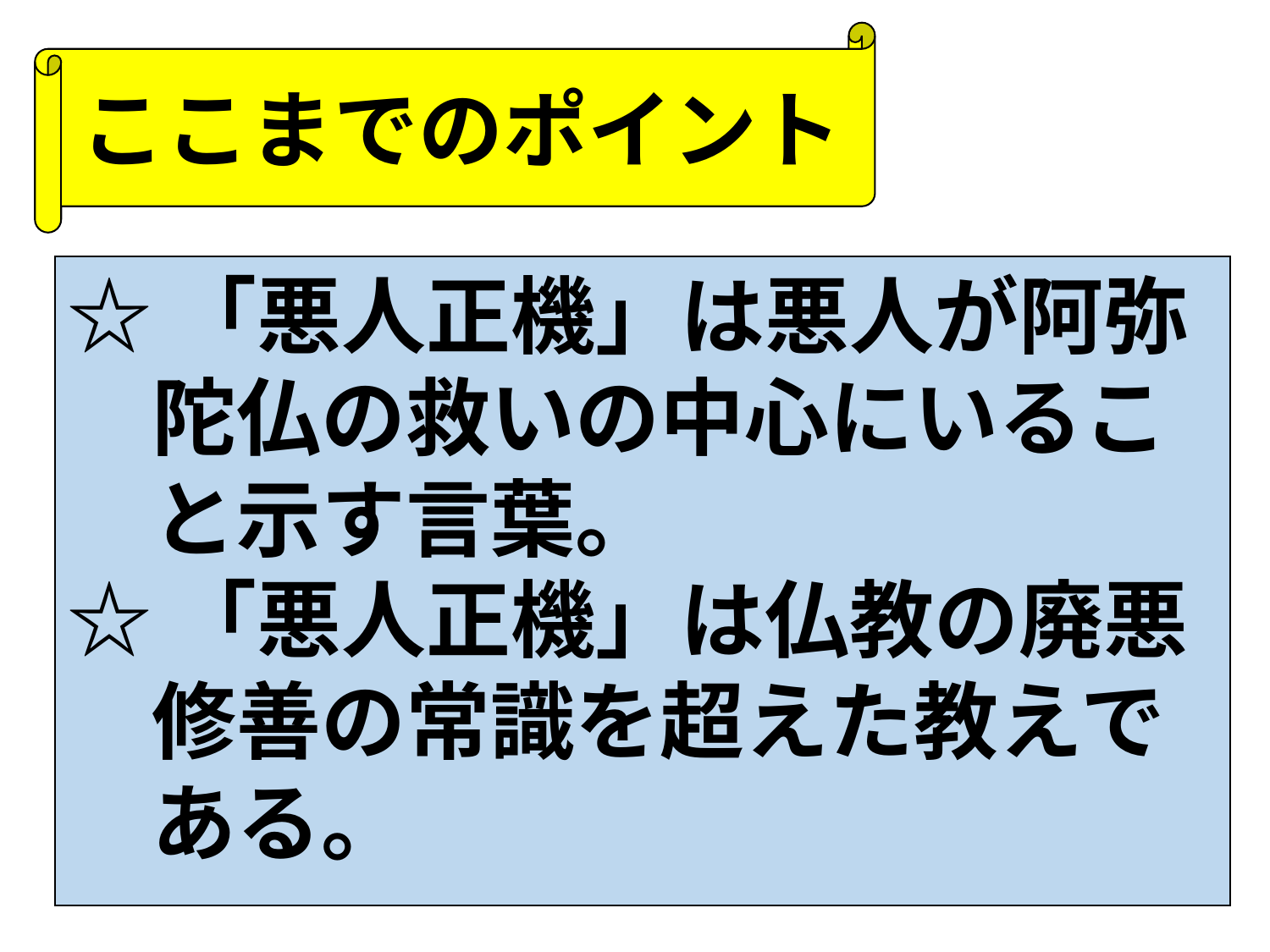

ここまでのポイント
☆「悪人正機」は悪人が阿弥
　陀仏の救いの中心にいるこ
　と示す言葉。
☆「悪人正機」は仏教の廃悪
　修善の常識を超えた教えで
　ある。